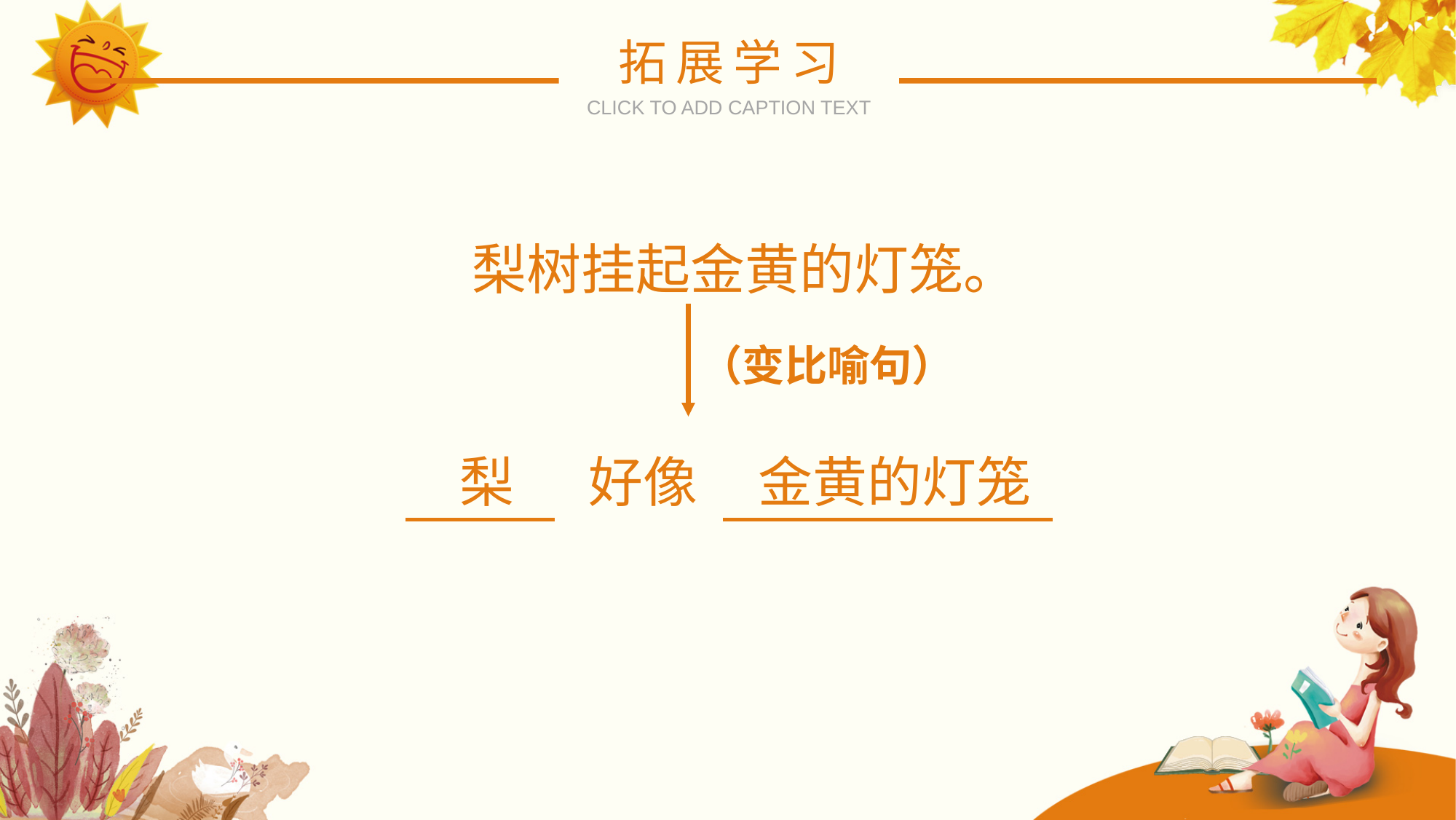

拓展学习

CLICK TO ADD CAPTION TEXT
梨树挂起金黄的灯笼。
（变比喻句）
梨
好像
金黄的灯笼